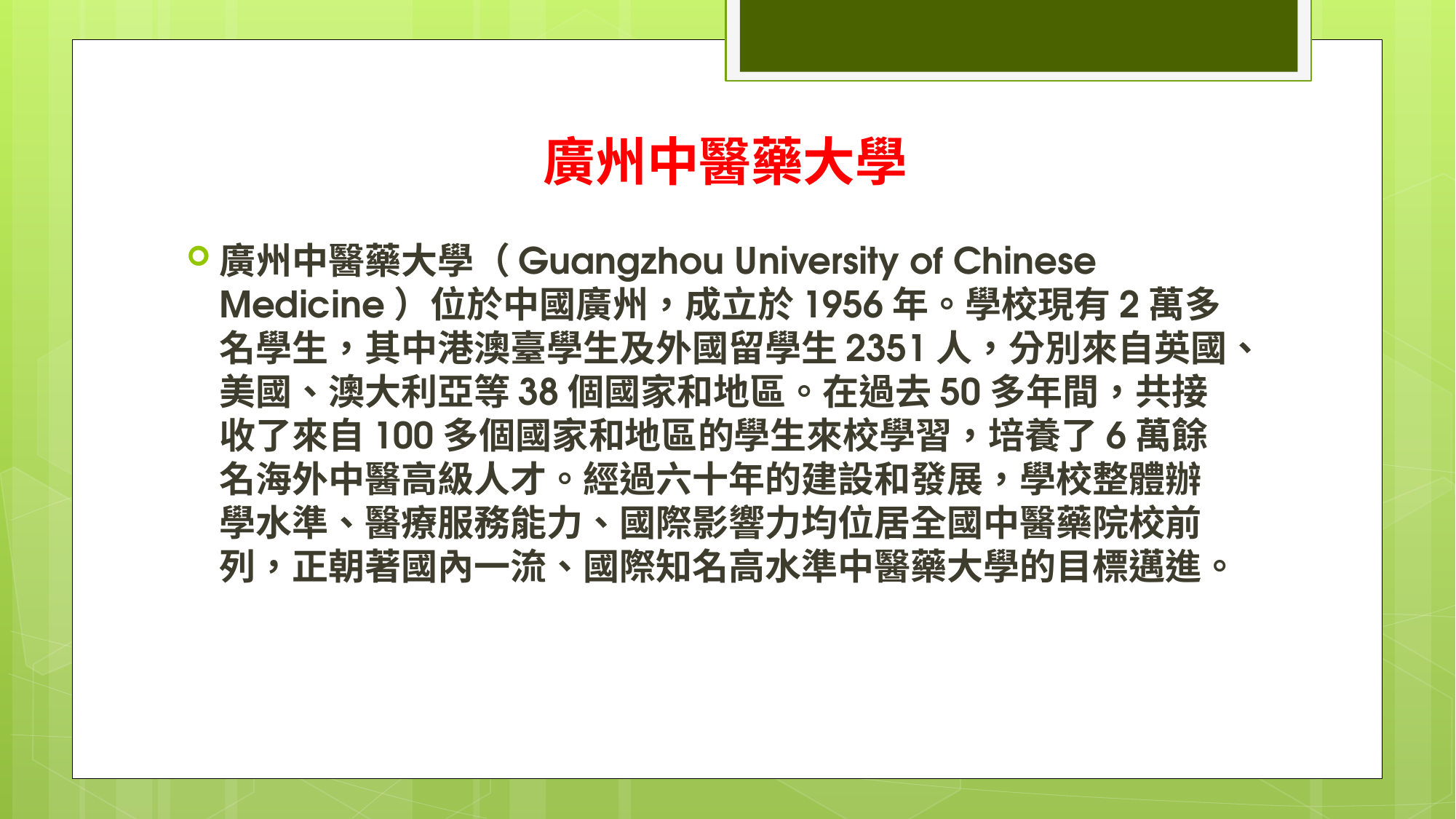

# 廣州中醫藥大學
廣州中醫藥大學（Guangzhou University of Chinese Medicine）位於中國廣州，成立於1956年。學校現有2萬多名學生，其中港澳臺學生及外國留學生2351人，分別來自英國、美國、澳大利亞等38個國家和地區。在過去50多年間，共接收了來自100多個國家和地區的學生來校學習，培養了6萬餘名海外中醫高級人才。經過六十年的建設和發展，學校整體辦學水準、醫療服務能力、國際影響力均位居全國中醫藥院校前列，正朝著國內一流、國際知名高水準中醫藥大學的目標邁進。